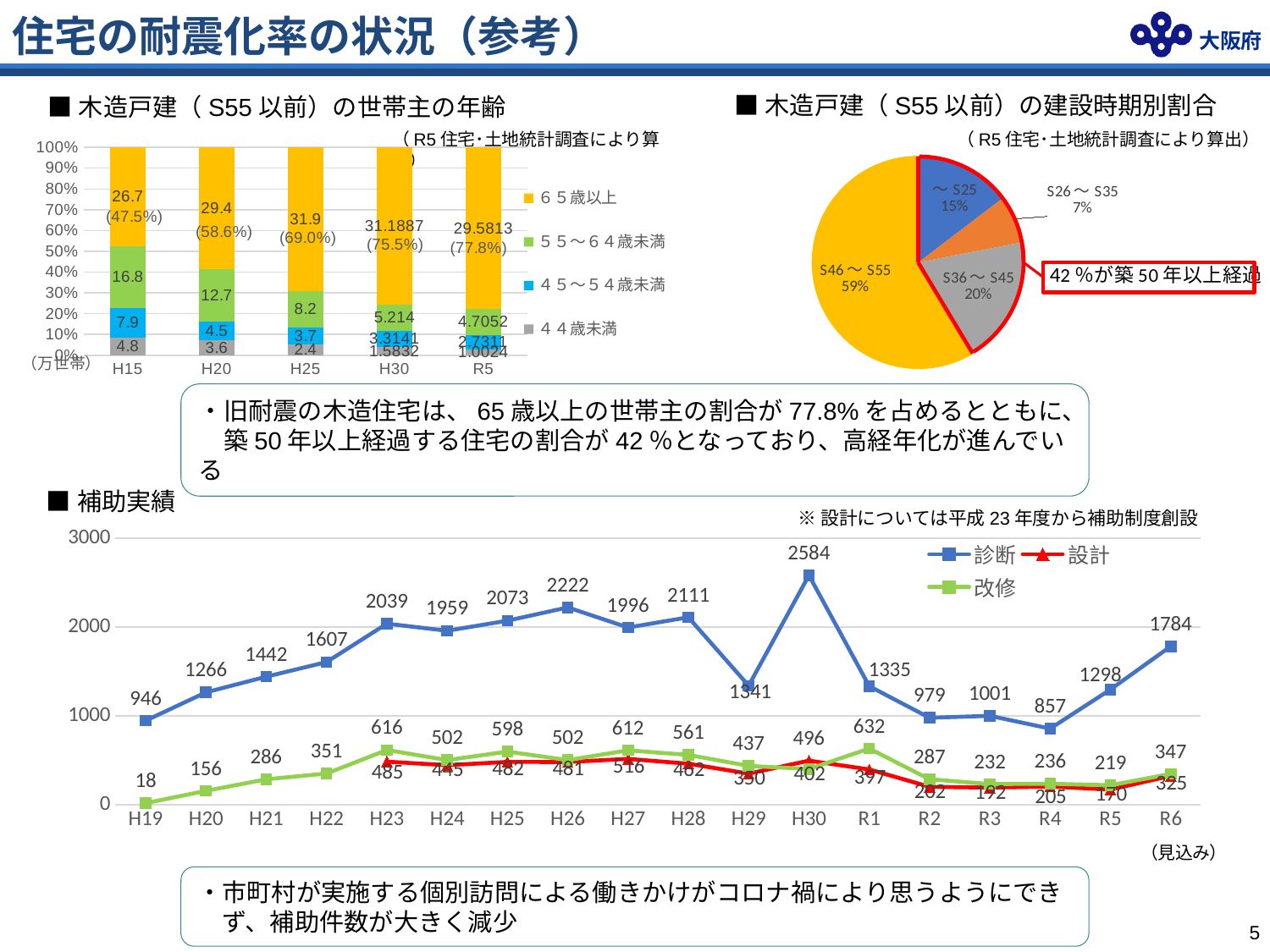

住宅の耐震化率の状況（参考）
■木造戸建（S55以前）の建設時期別割合
■木造戸建（S55以前）の世帯主の年齢

### Chart

| Category | R5 |
|---|---|
| ～S25 | 6.0 |
| S26～S35 | 3.0 |
| S36～S45 | 8.0 |
| S46～S55 | 24.0 |
（R5住宅･土地統計調査により算出）
（R5住宅･土地統計調査により算出）

### Chart

| Category | ４４歳未満 | ４５～５４歳未満 | ５５～６４歳未満 | ６５歳以上 |
|---|---|---|---|---|
| H15 | 4.8 | 7.9 | 16.8 | 26.7 |
| H20 | 3.6 | 4.5 | 12.7 | 29.4 |
| H25 | 2.4 | 3.7 | 8.2 | 31.9 |
| H30 | 1.5832 | 3.3141 | 5.214 | 31.1887 |
| R5 | 1.0024 | 2.7311 | 4.7052 | 29.5813 |

（万世帯）
・旧耐震の木造住宅は、65歳以上の世帯主の割合が77.8%を占めるとともに、
　築50年以上経過する住宅の割合が42％となっており、高経年化が進んでいる
■補助実績
※設計については平成23年度から補助制度創設

### Chart

| Category | 診断 | 設計 | 改修 |
|---|---|---|---|
| H19 | 946.0 | None | 18.0 |
| H20 | 1266.0 | None | 156.0 |
| H21 | 1442.0 | None | 286.0 |
| H22 | 1607.0 | None | 351.0 |
| H23 | 2039.0 | 485.0 | 616.0 |
| H24 | 1959.0 | 445.0 | 502.0 |
| H25 | 2073.0 | 482.0 | 598.0 |
| H26 | 2222.0 | 481.0 | 502.0 |
| H27 | 1996.0 | 516.0 | 612.0 |
| H28 | 2111.0 | 462.0 | 561.0 |
| H29 | 1341.0 | 350.0 | 437.0 |
| H30 | 2584.0 | 496.0 | 402.0 |
| R1 | 1335.0 | 397.0 | 632.0 |
| R2 | 979.0 | 202.0 | 287.0 |
| R3 | 1001.0 | 192.0 | 232.0 |
| R4 | 857.0 | 205.0 | 236.0 |
| R5 | 1298.0 | 170.0 | 219.0 |
| R6 | 1784.0 | 325.0 | 347.0 |
・市町村が実施する個別訪問による働きかけがコロナ禍により思うようにでき
　ず、補助件数が大きく減少
　5